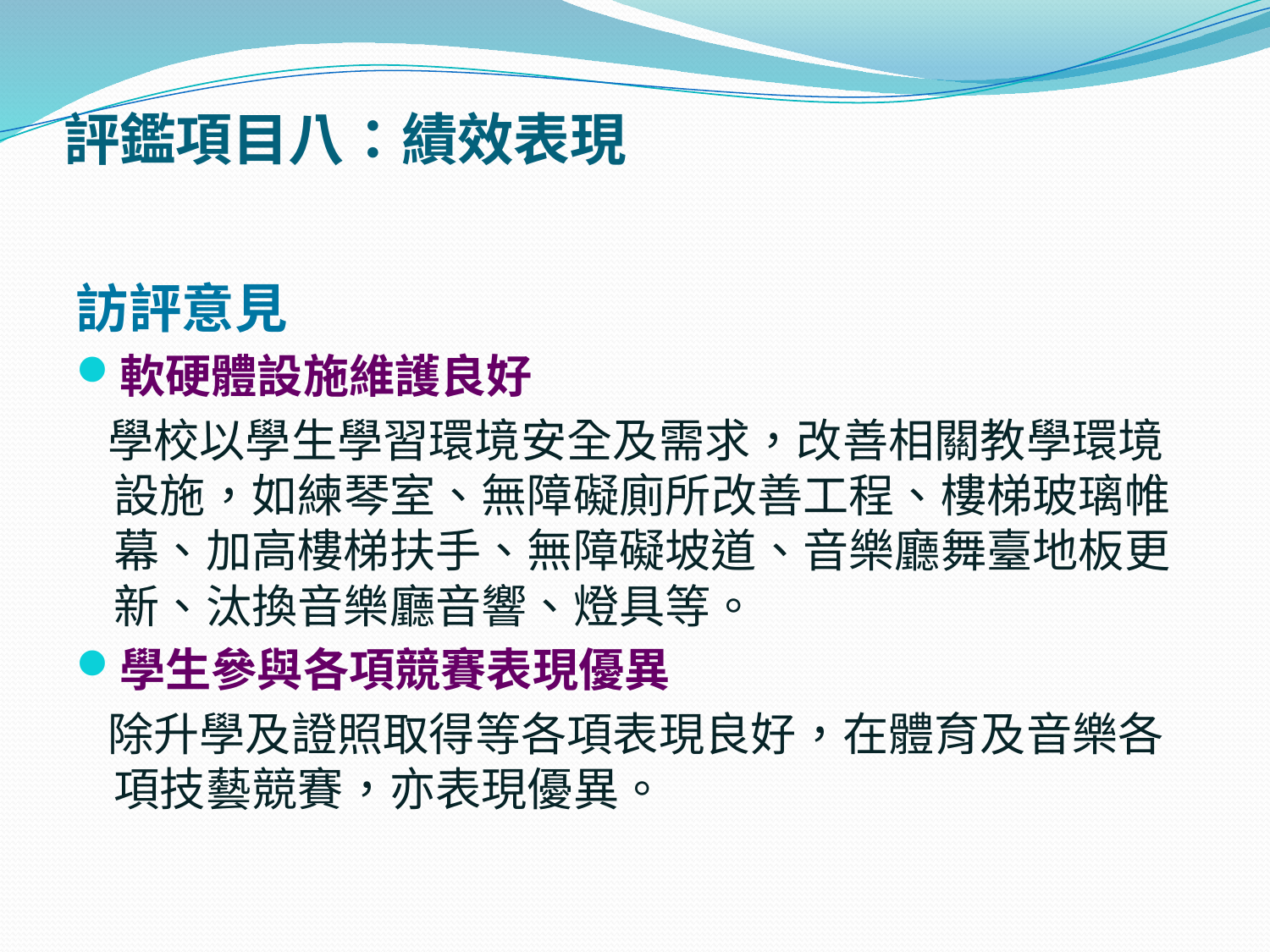

# 評鑑項目八：績效表現
訪評意見
軟硬體設施維護良好
  學校以學生學習環境安全及需求，改善相關教學環境設施，如練琴室、無障礙廁所改善工程、樓梯玻璃帷幕、加高樓梯扶手、無障礙坡道、音樂廳舞臺地板更新、汰換音樂廳音響、燈具等。
學生參與各項競賽表現優異
  除升學及證照取得等各項表現良好，在體育及音樂各項技藝競賽，亦表現優異。